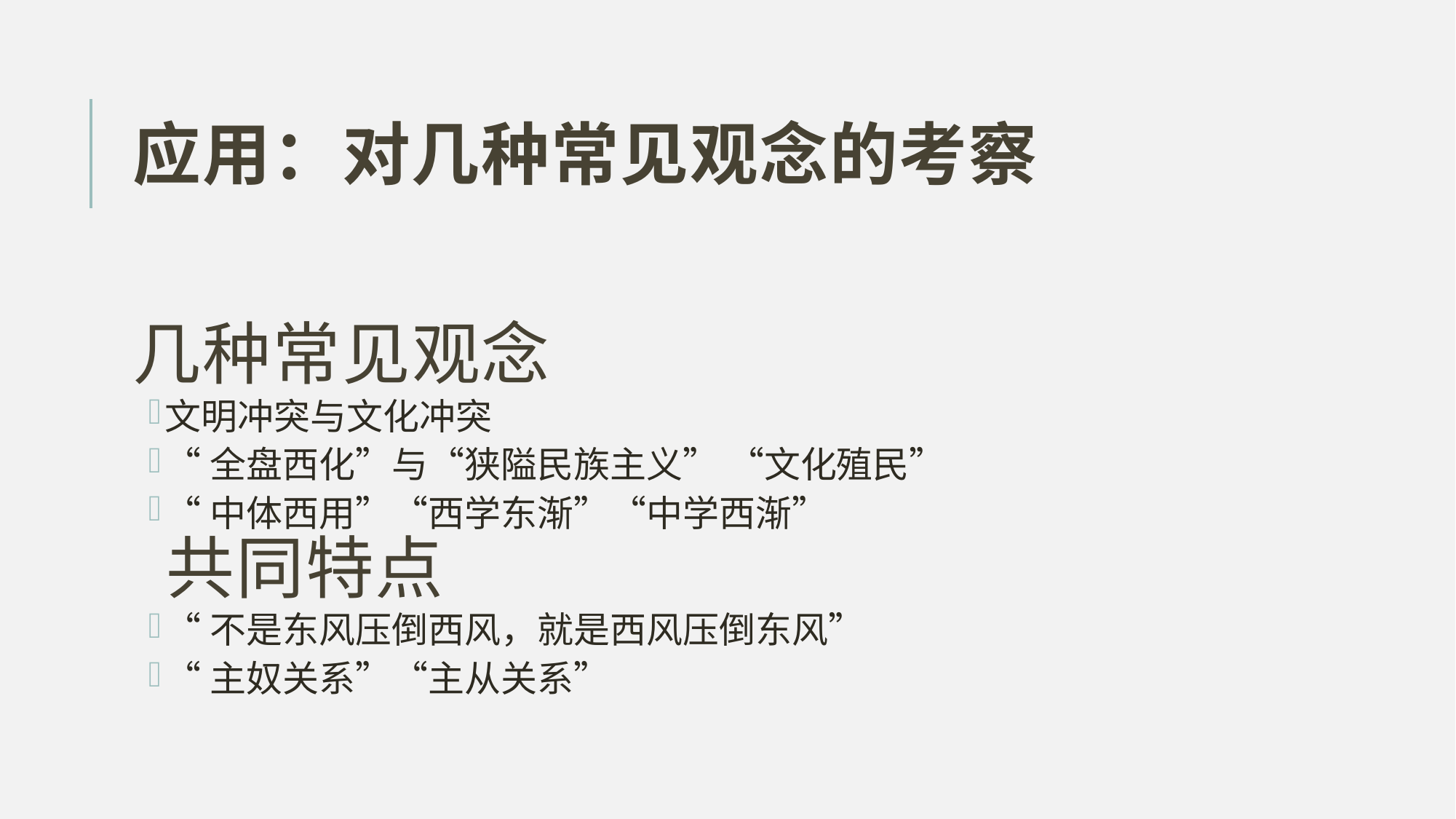

# 应用：对几种常见观念的考察
几种常见观念
文明冲突与文化冲突
“全盘西化”与“狭隘民族主义” “文化殖民”
“中体西用”“西学东渐”“中学西渐”
 共同特点
“不是东风压倒西风，就是西风压倒东风”
“主奴关系”“主从关系”